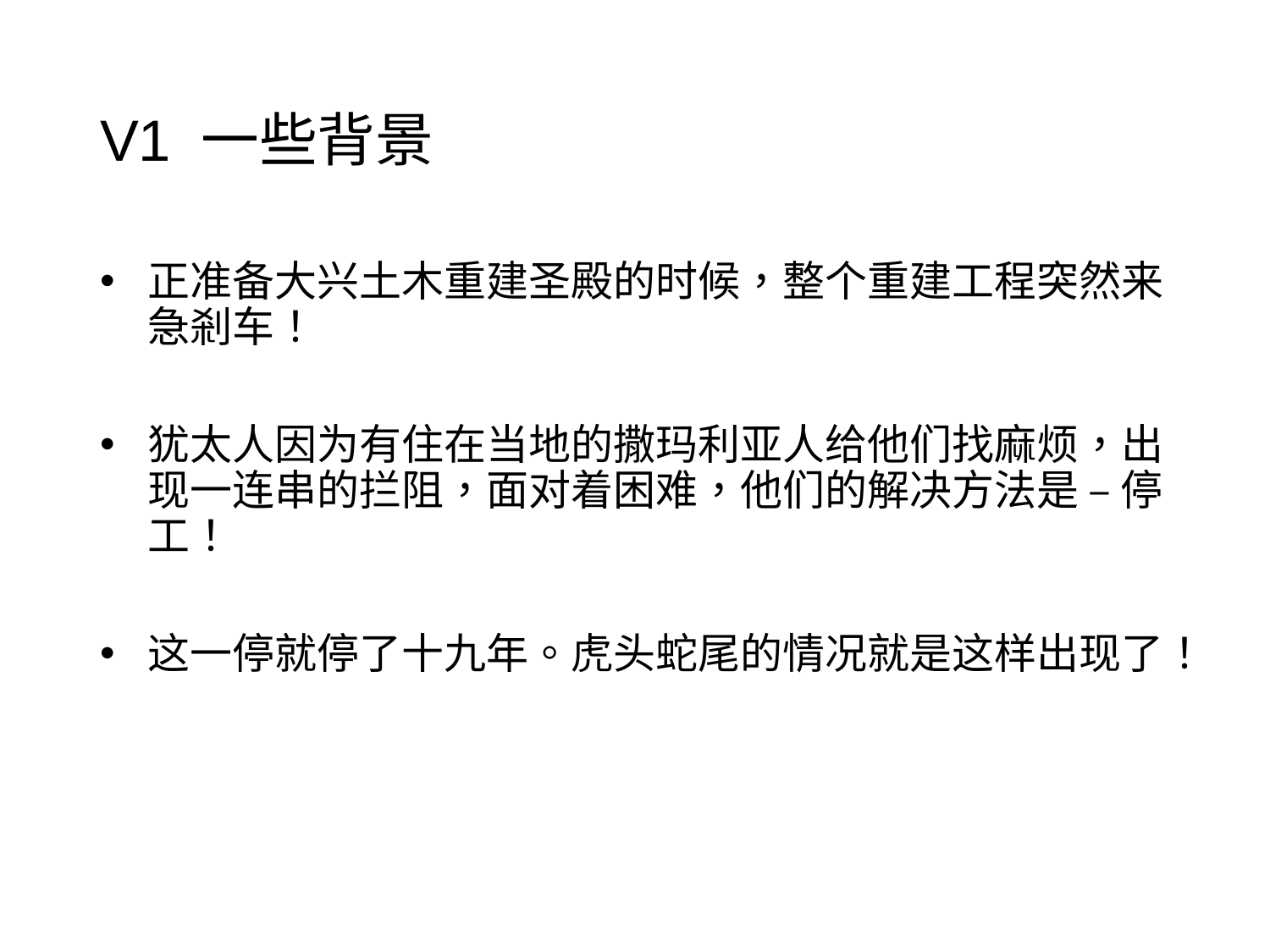

# V1 一些背景
正准备大兴土木重建圣殿的时候，整个重建工程突然来急剎车！

犹太人因为有住在当地的撒玛利亚人给他们找麻烦，出现一连串的拦阻，面对着困难，他们的解决方法是 – 停工！

这一停就停了十九年。虎头蛇尾的情况就是这样出现了！